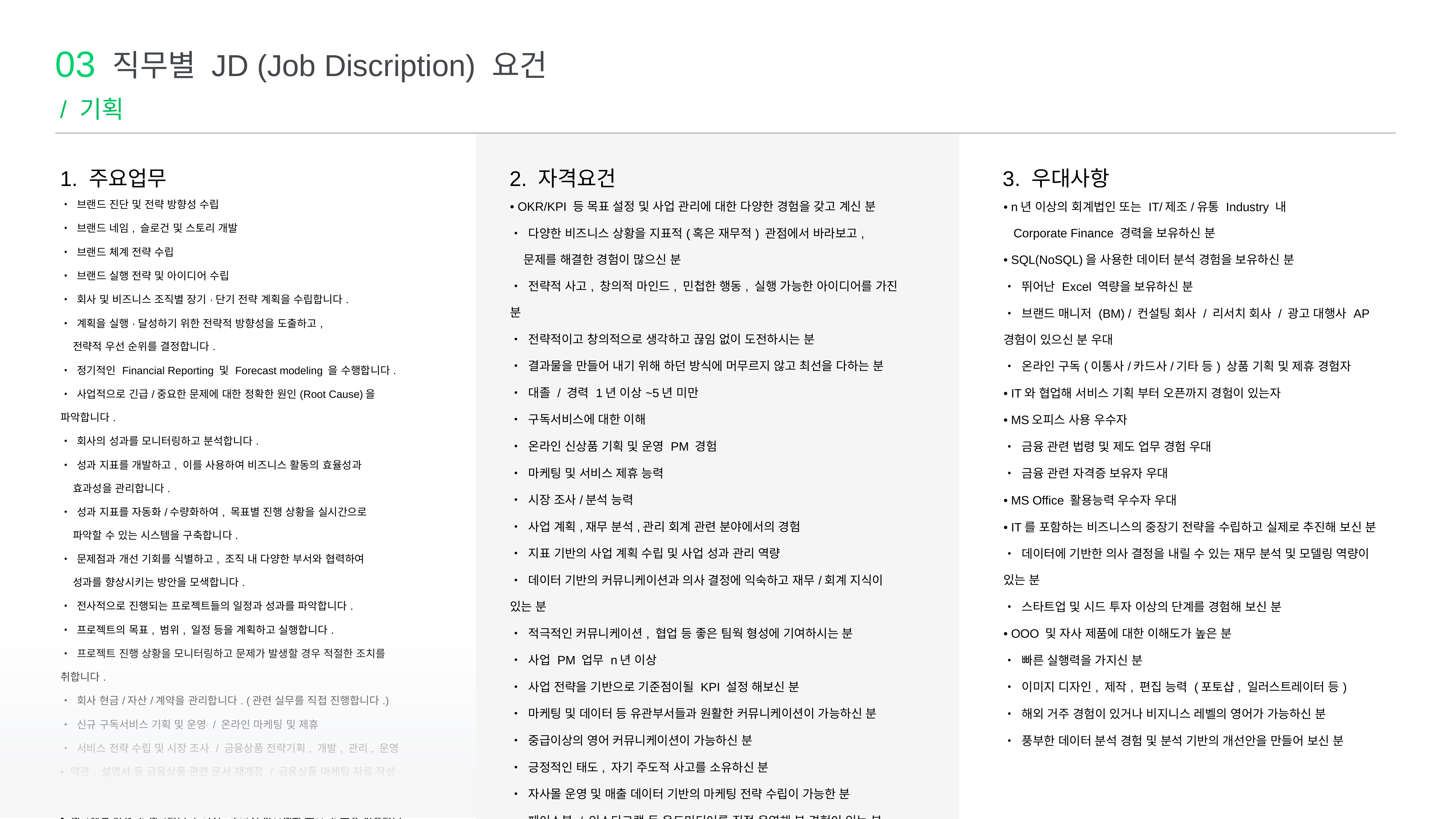

직무별 JD (Job Discription) 요건
03
/ 기획
1. 주요업무

2. 자격요건
3. 우대사항
| • OKR/KPI 등 목표 설정 및 사업 관리에 대한 다양한 경험을 갖고 계신 분 |
| --- |
| • 다양한 비즈니스 상황을 지표적(혹은 재무적) 관점에서 바라보고, 문제를 해결한 경험이 많으신 분 |
| • 전략적 사고, 창의적 마인드, 민첩한 행동, 실행 가능한 아이디어를 가진 분 |
| • 전략적이고 창의적으로 생각하고 끊임 없이 도전하시는 분 |
| • 결과물을 만들어 내기 위해 하던 방식에 머무르지 않고 최선을 다하는 분 |
| • 대졸 / 경력 1년 이상~5년 미만 |
| • 구독서비스에 대한 이해 |
| • 온라인 신상품 기획 및 운영 PM 경험 |
| • 마케팅 및 서비스 제휴 능력 |
| • 시장 조사/분석 능력 |
| • 사업 계획,재무 분석,관리 회계 관련 분야에서의 경험 |
| • 지표 기반의 사업 계획 수립 및 사업 성과 관리 역량 |
| • 데이터 기반의 커뮤니케이션과 의사 결정에 익숙하고 재무/회계 지식이 있는 분 |
| • 적극적인 커뮤니케이션, 협업 등 좋은 팀웍 형성에 기여하시는 분 |
| • 사업 PM 업무 n년 이상 |
| • 사업 전략을 기반으로 기준점이될 KPI 설정 해보신 분 |
| • 마케팅 및 데이터 등 유관부서들과 원활한 커뮤니케이션이 가능하신 분 |
| • 중급이상의 영어 커뮤니케이션이 가능하신 분 |
| • 긍정적인 태도, 자기 주도적 사고를 소유하신 분 |
| • 자사몰 운영 및 매출 데이터 기반의 마케팅 전략 수립이 가능한 분 |
| • 페이스북 / 인스타그램 등 온드미디어를 직접 운영해 본 경험이 있는 분 |
| • 높은 온라인 이커머스 이해도 바탕, 효율적인 카피 작성 및 상세 페이지를 작성할 수 있는 분 |
| • 최신 트렌드 및 콘텐츠를 폭넓게 소구하는 라이프스타일을 가지신 분 |
| • 브랜드 진단 및 전략 방향성 수립 |
| --- |
| • 브랜드 네임, 슬로건 및 스토리 개발 |
| • 브랜드 체계 전략 수립 |
| • 브랜드 실행 전략 및 아이디어 수립 |
| • 회사 및 비즈니스 조직별 장기·단기 전략 계획을 수립합니다. |
| • 계획을 실행·달성하기 위한 전략적 방향성을 도출하고, 전략적 우선 순위를 결정합니다. |
| • 정기적인 Financial Reporting 및 Forecast modeling 을 수행합니다. |
| • 사업적으로 긴급/중요한 문제에 대한 정확한 원인(Root Cause)을 파악합니다. |
| • 회사의 성과를 모니터링하고 분석합니다. |
| • 성과 지표를 개발하고, 이를 사용하여 비즈니스 활동의 효율성과 효과성을 관리합니다. |
| • 성과 지표를 자동화/수량화하여, 목표별 진행 상황을 실시간으로 파악할 수 있는 시스템을 구축합니다. |
| • 문제점과 개선 기회를 식별하고, 조직 내 다양한 부서와 협력하여 성과를 향상시키는 방안을 모색합니다. |
| • 전사적으로 진행되는 프로젝트들의 일정과 성과를 파악합니다. |
| • 프로젝트의 목표, 범위, 일정 등을 계획하고 실행합니다. |
| • 프로젝트 진행 상황을 모니터링하고 문제가 발생할 경우 적절한 조치를 취합니다. |
| • 회사 현금/자산/계약을 관리합니다. (관련 실무를 직접 진행합니다.) |
| • 신규 구독서비스 기획 및 운영 / 온라인 마케팅 및 제휴 |
| • 서비스 전략 수립 및 시장 조사 / 금융상품 전략기획, 개발, 관리, 운영 • 약관, 설명서 등 금융상품 관련 문서 재개정 / 금융상품 마케팅 자료 작성 • 금융시장 및 제도 리서치 / 공시, 상품 사후관리 등 상품관련 부수업무 • 계약체결 지원 및 계약관리 / 단기,중장기 사업계획 수립 및 주요 지표관리 • 재무성과 예측을 통한 재무계획 수립 및 실적 관리 • 전략 수립을 위한 시장,고객,경쟁 분석 및 시사점 도출 • 신사업 발굴 및 사업성 검토 / 프로덕트 런칭 및 마케팅 전략 수립 • 경쟁사 지표 분석 / A/B Test 및 Live Ops 운영 • 라이브 지표를 기반으로 개선사항 도출 |
| • n년 이상의 회계법인 또는 IT/제조/유통 Industry 내 Corporate Finance 경력을 보유하신 분 |
| --- |
| • SQL(NoSQL)을 사용한 데이터 분석 경험을 보유하신 분 |
| • 뛰어난 Excel 역량을 보유하신 분 |
| • 브랜드 매니저 (BM) / 컨설팅 회사 / 리서치 회사 / 광고 대행사 AP 경험이 있으신 분 우대 |
| • 온라인 구독(이통사/카드사/기타 등) 상품 기획 및 제휴 경험자 |
| • IT와 협업해 서비스 기획 부터 오픈까지 경험이 있는자 |
| • MS오피스 사용 우수자 |
| • 금융 관련 법령 및 제도 업무 경험 우대 |
| • 금융 관련 자격증 보유자 우대 |
| • MS Office 활용능력 우수자 우대 |
| • IT를 포함하는 비즈니스의 중장기 전략을 수립하고 실제로 추진해 보신 분 |
| • 데이터에 기반한 의사 결정을 내릴 수 있는 재무 분석 및 모델링 역량이 있는 분 |
| • 스타트업 및 시드 투자 이상의 단계를 경험해 보신 분 |
| • OOO 및 자사 제품에 대한 이해도가 높은 분 |
| • 빠른 실행력을 가지신 분 |
| • 이미지 디자인, 제작, 편집 능력 (포토샵, 일러스트레이터 등) |
| • 해외 거주 경험이 있거나 비지니스 레벨의 영어가 가능하신 분 |
| • 풍부한 데이터 분석 경험 및 분석 기반의 개선안을 만들어 보신 분 |